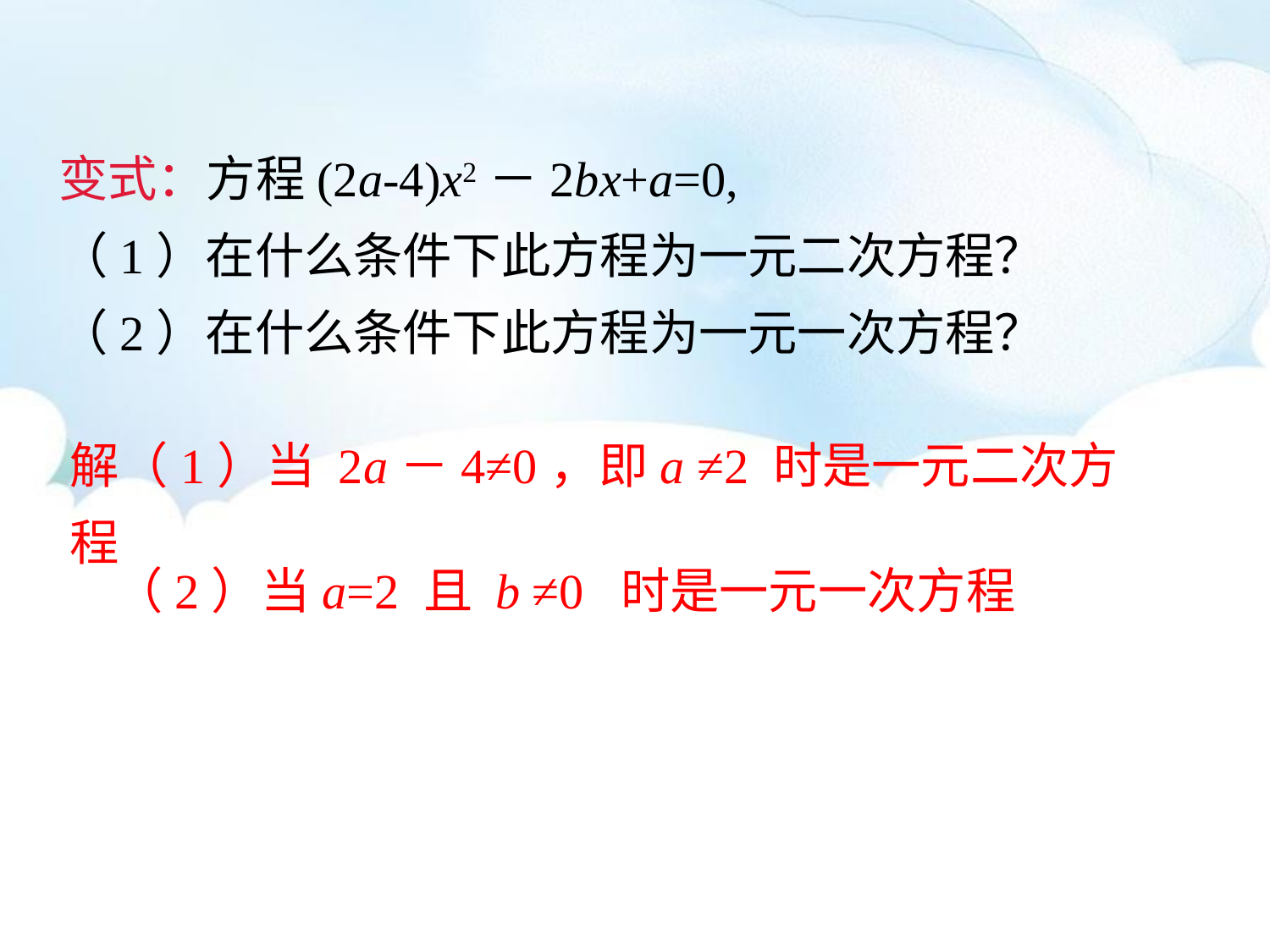

变式：方程(2a-4)x2－2bx+a=0,
（1）在什么条件下此方程为一元二次方程？
（2）在什么条件下此方程为一元一次方程？
解（1）当 2a－4≠0，即a ≠2 时是一元二次方程
（2）当a=2 且 b ≠0  时是一元一次方程